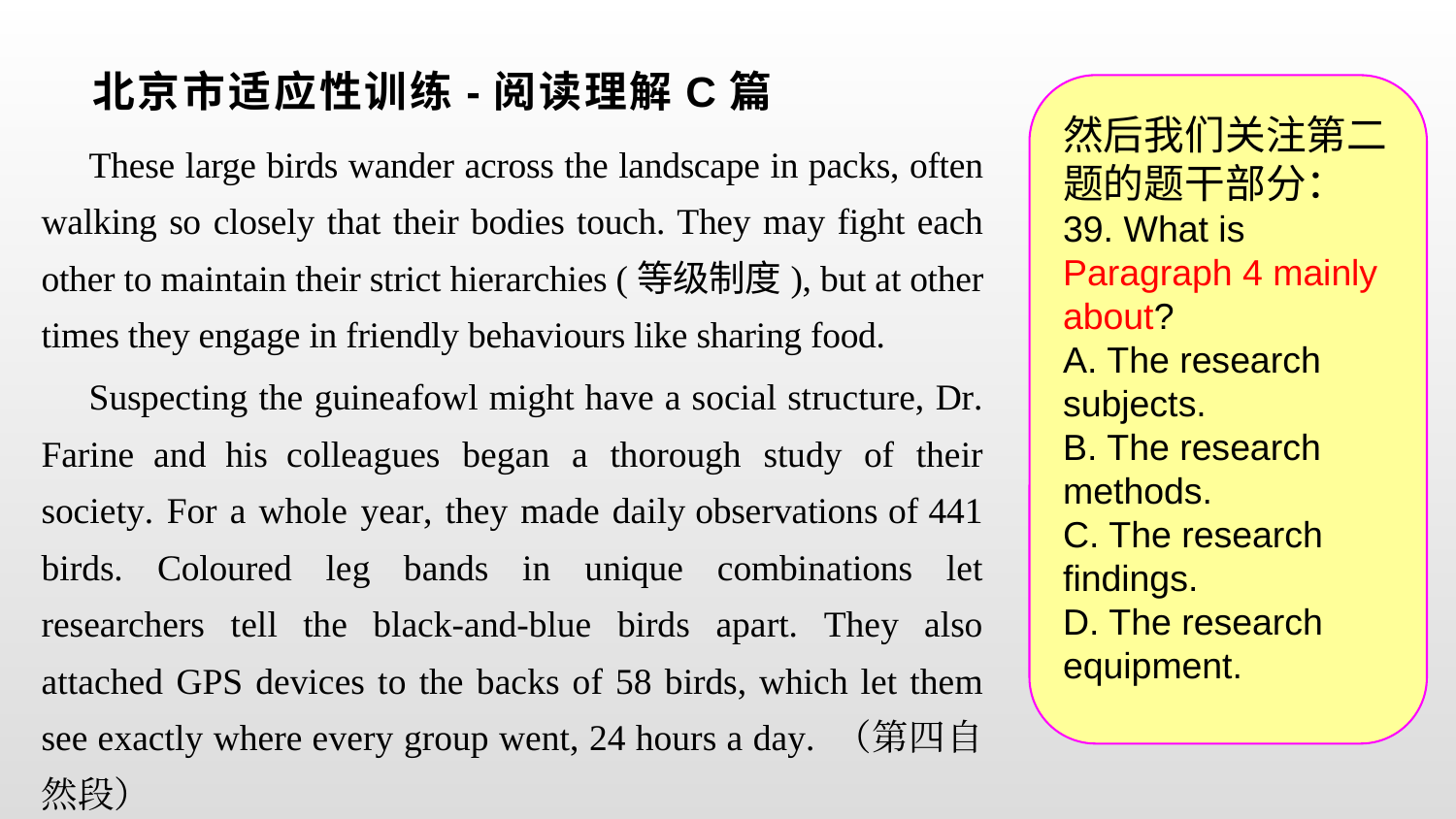

# 北京市适应性训练-阅读理解C篇

然后我们关注第二题的题干部分：
39. What is Paragraph 4 mainly about?
A. The research subjects.
B. The research methods.
C. The research findings.
D. The research equipment.

These large birds wander across the landscape in packs, often walking so closely that their bodies touch. They may fight each other to maintain their strict hierarchies (等级制度), but at other times they engage in friendly behaviours like sharing food.
Suspecting the guineafowl might have a social structure, Dr. Farine and his colleagues began a thorough study of their society. For a whole year, they made daily observations of 441 birds. Coloured leg bands in unique combinations let researchers tell the black-and-blue birds apart. They also attached GPS devices to the backs of 58 birds, which let them see exactly where every group went, 24 hours a day. （第四自然段）